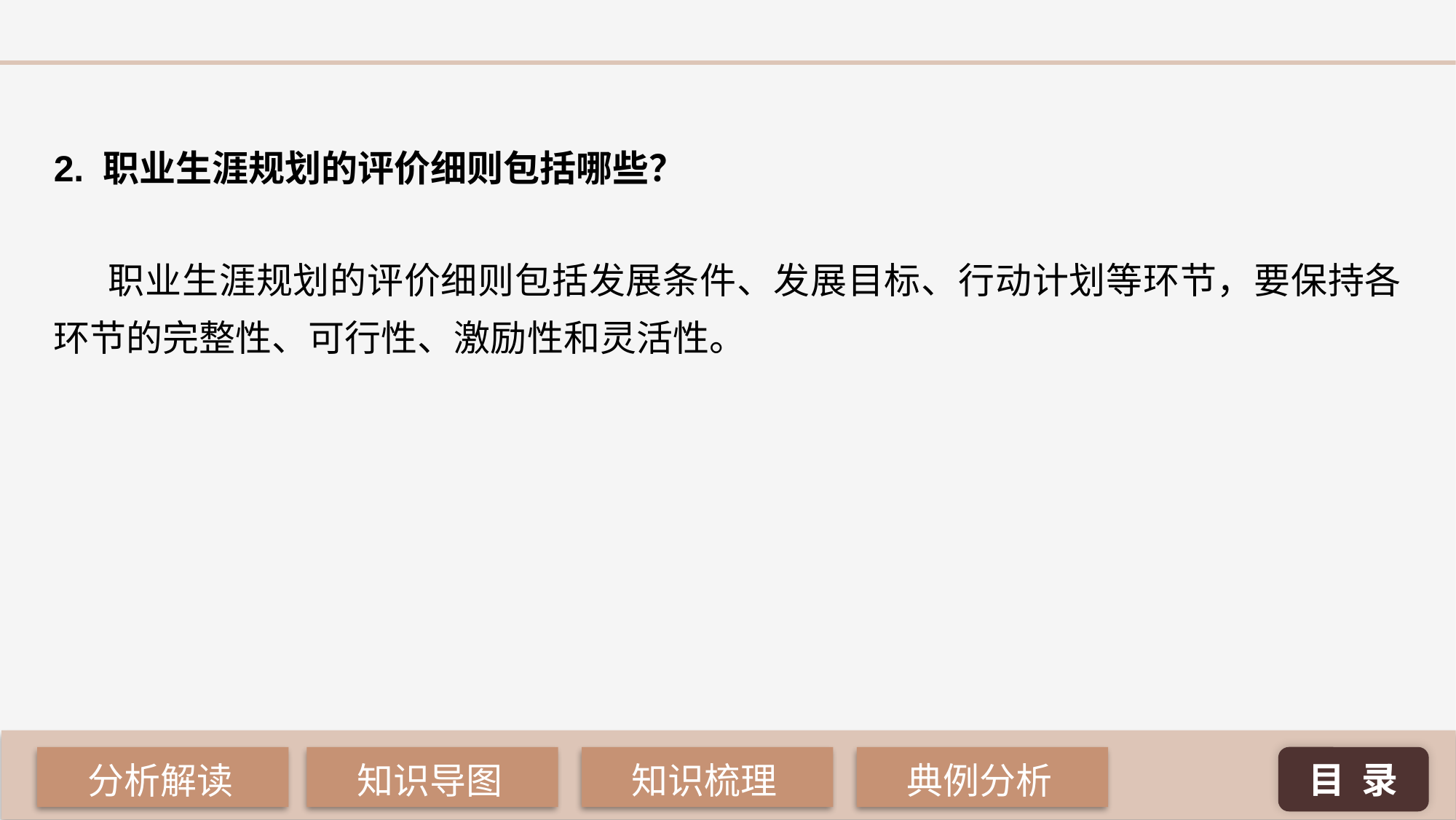

2. 职业生涯规划的评价细则包括哪些？
职业生涯规划的评价细则包括发展条件、发展目标、行动计划等环节，要保持各环节的完整性、可行性、激励性和灵活性。